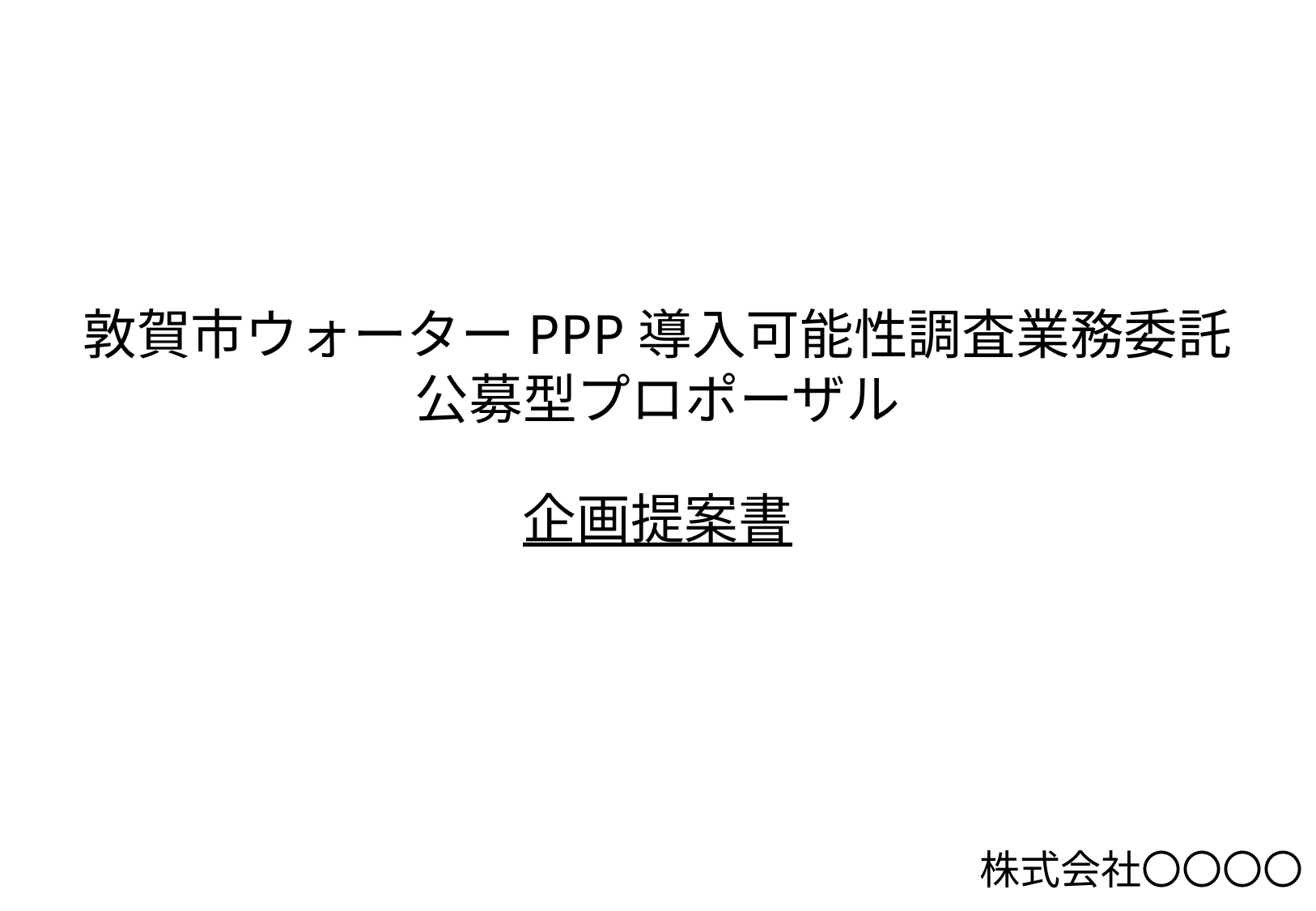

敦賀市ウォーターPPP導入可能性調査業務委託
公募型プロポーザル
企画提案書
株式会社〇〇〇〇